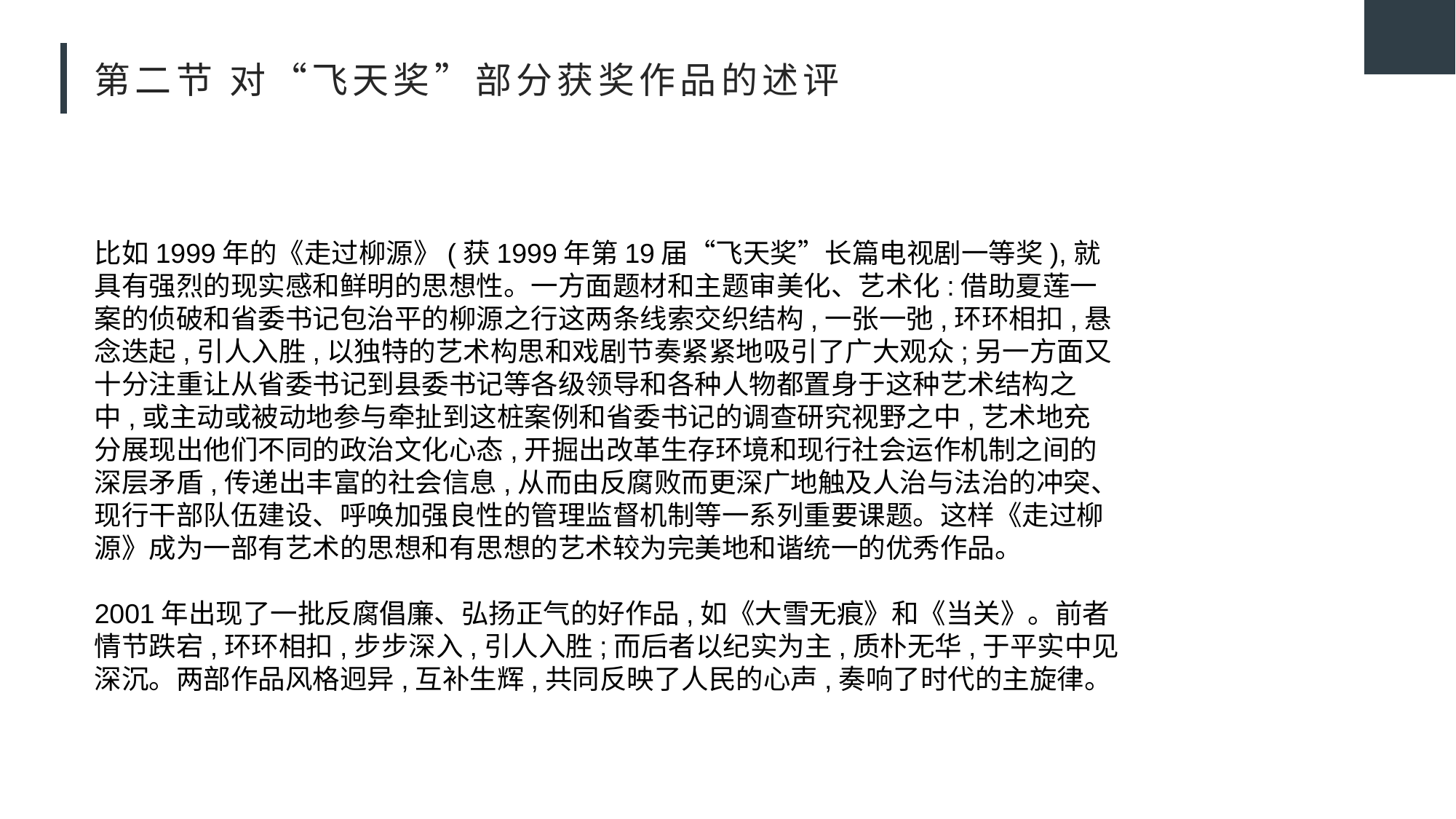

# 第二节 对“飞天奖”部分获奖作品的述评
比如1999年的《走过柳源》(获1999年第19届“飞天奖”长篇电视剧一等奖),就
具有强烈的现实感和鲜明的思想性。一方面题材和主题审美化、艺术化:借助夏莲一
案的侦破和省委书记包治平的柳源之行这两条线索交织结构,一张一弛,环环相扣,悬
念迭起,引人入胜,以独特的艺术构思和戏剧节奏紧紧地吸引了广大观众;另一方面又
十分注重让从省委书记到县委书记等各级领导和各种人物都置身于这种艺术结构之
中,或主动或被动地参与牵扯到这桩案例和省委书记的调查研究视野之中,艺术地充
分展现出他们不同的政治文化心态,开掘出改革生存环境和现行社会运作机制之间的
深层矛盾,传递出丰富的社会信息,从而由反腐败而更深广地触及人治与法治的冲突、
现行干部队伍建设、呼唤加强良性的管理监督机制等一系列重要课题。这样《走过柳
源》成为一部有艺术的思想和有思想的艺术较为完美地和谐统一的优秀作品。

2001年出现了一批反腐倡廉、弘扬正气的好作品,如《大雪无痕》和《当关》。前者
情节跌宕,环环相扣,步步深入,引人入胜;而后者以纪实为主,质朴无华,于平实中见
深沉。两部作品风格迥异,互补生辉,共同反映了人民的心声,奏响了时代的主旋律。